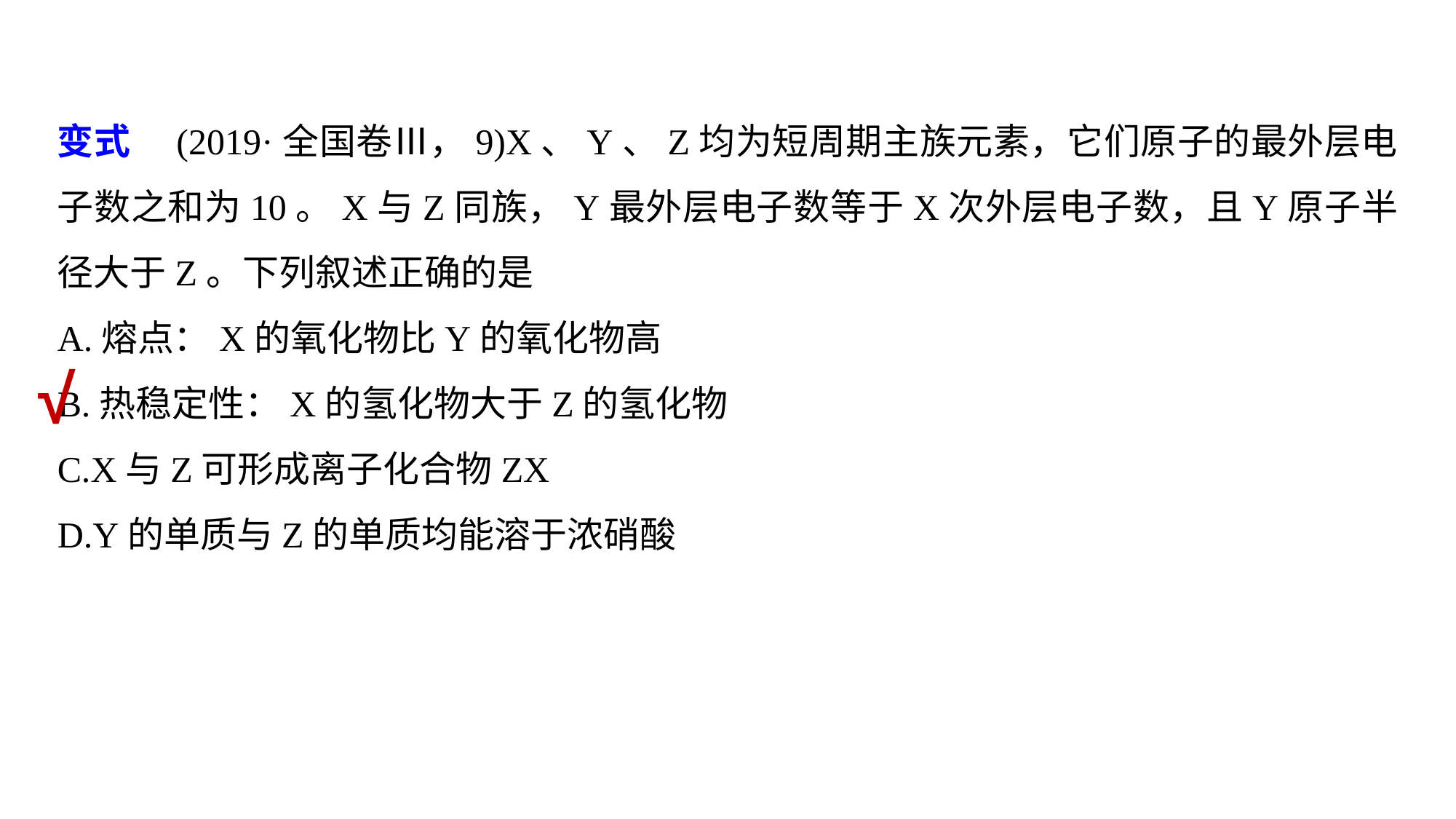

变式　(2019·全国卷Ⅲ，9)X、Y、Z均为短周期主族元素，它们原子的最外层电子数之和为10。X与Z同族，Y最外层电子数等于X次外层电子数，且Y原子半径大于Z。下列叙述正确的是
A.熔点：X的氧化物比Y的氧化物高
B.热稳定性：X的氢化物大于Z的氢化物
C.X与Z可形成离子化合物ZX
D.Y的单质与Z的单质均能溶于浓硝酸
√